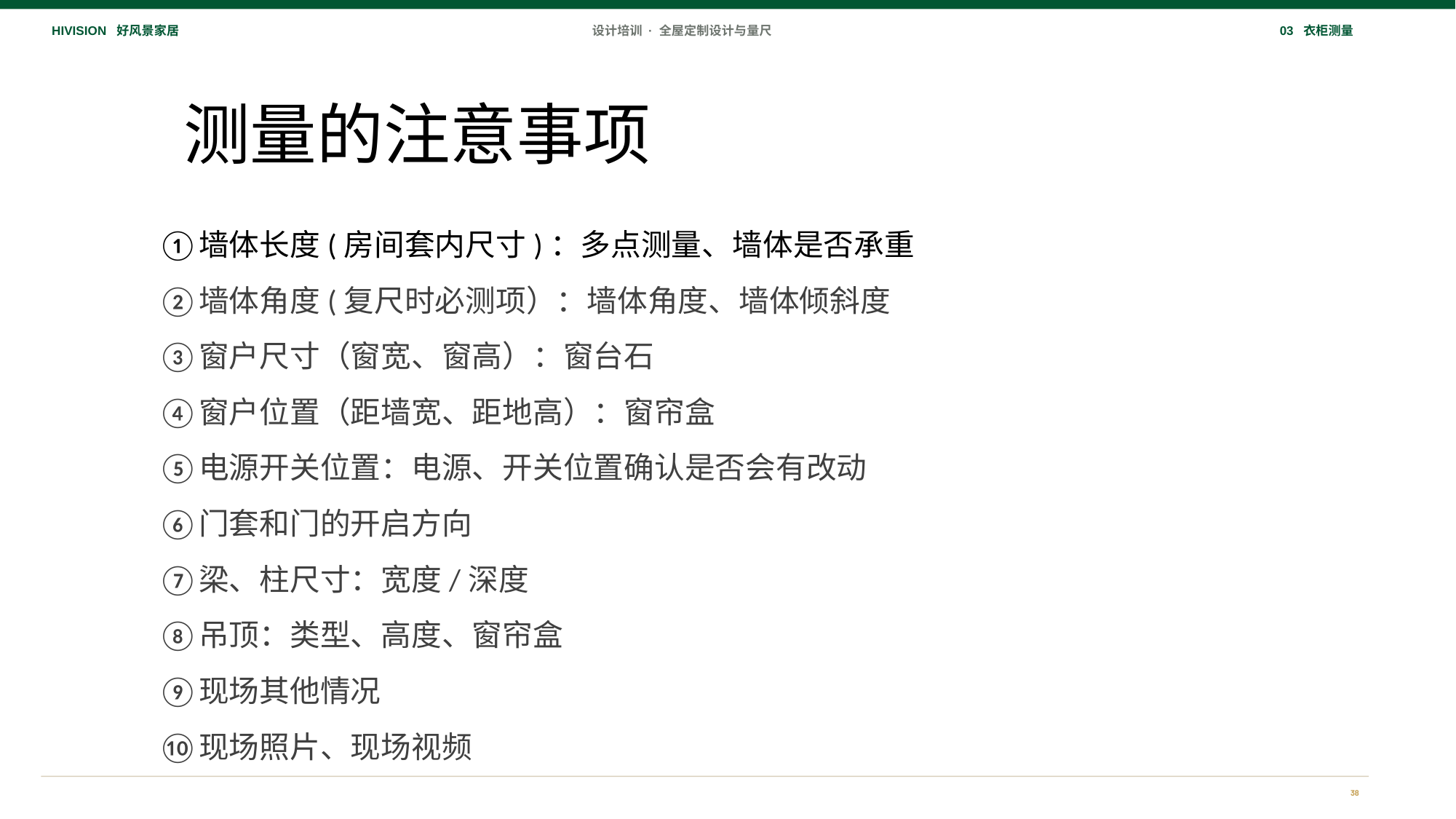

HIVISION  好风景家居
设计培训 · 全屋定制设计与量尺
03  衣柜测量
# 测量的注意事项
墙体长度(房间套内尺寸)：多点测量、墙体是否承重
墙体角度(复尺时必测项）：墙体角度、墙体倾斜度
窗户尺寸（窗宽、窗高）：窗台石
窗户位置（距墙宽、距地高）：窗帘盒
电源开关位置：电源、开关位置确认是否会有改动
门套和门的开启方向
梁、柱尺寸：宽度/深度
吊顶：类型、高度、窗帘盒
现场其他情况
现场照片、现场视频

38